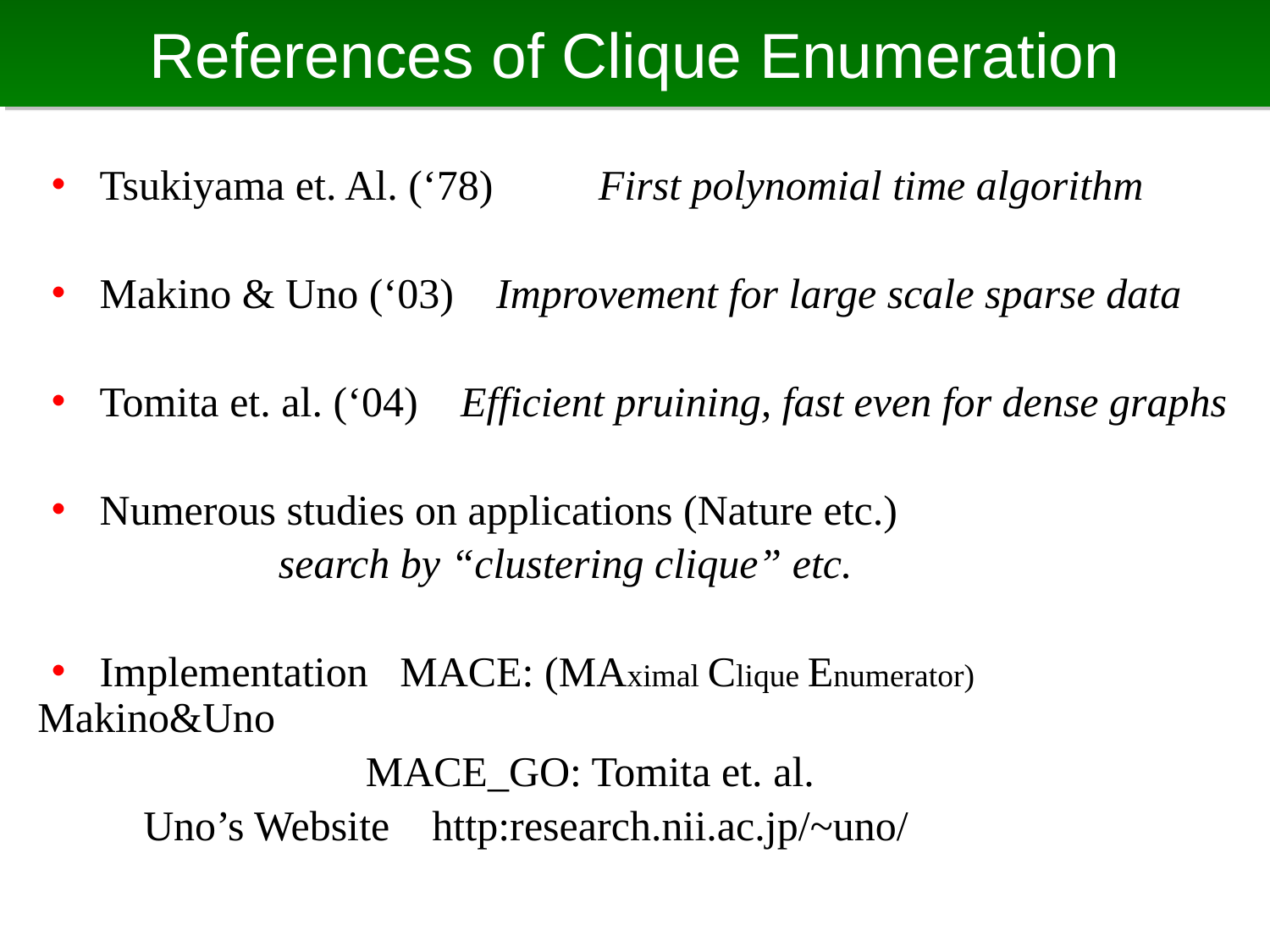

# References of Clique Enumeration
・ Tsukiyama et. Al. (‘78)　　First polynomial time algorithm

・ Makino & Uno (‘03)    Improvement for large scale sparse data

・ Tomita et. al. (‘04)    Efficient pruining, fast even for dense graphs

・ Numerous studies on applications (Nature etc.)
　　　　　  search by “clustering clique” etc.

・ Implementation   MACE: (MAximal Clique Enumerator)   Makino&Uno
                               MACE_GO: Tomita et. al.
          Uno’s Website    http:research.nii.ac.jp/~uno/